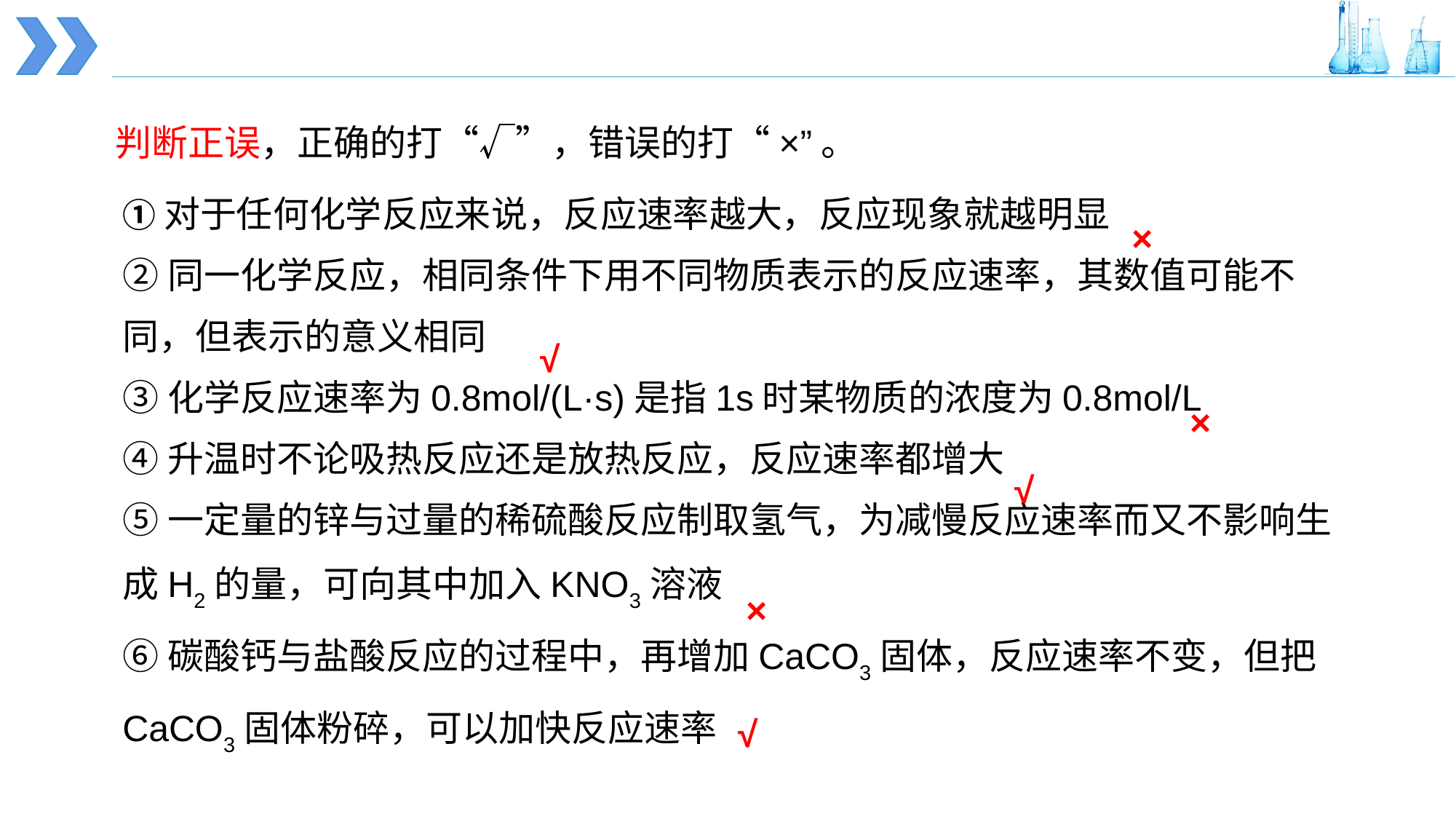

判断正误，正确的打“√”，错误的打“×”。
①对于任何化学反应来说，反应速率越大，反应现象就越明显
②同一化学反应，相同条件下用不同物质表示的反应速率，其数值可能不同，但表示的意义相同
③化学反应速率为0.8mol/(L·s)是指1s时某物质的浓度为0.8mol/L
④升温时不论吸热反应还是放热反应，反应速率都增大
⑤一定量的锌与过量的稀硫酸反应制取氢气，为减慢反应速率而又不影响生成H2的量，可向其中加入KNO3溶液
⑥碳酸钙与盐酸反应的过程中，再增加CaCO3固体，反应速率不变，但把CaCO3固体粉碎，可以加快反应速率
×
√
×
√
×
√